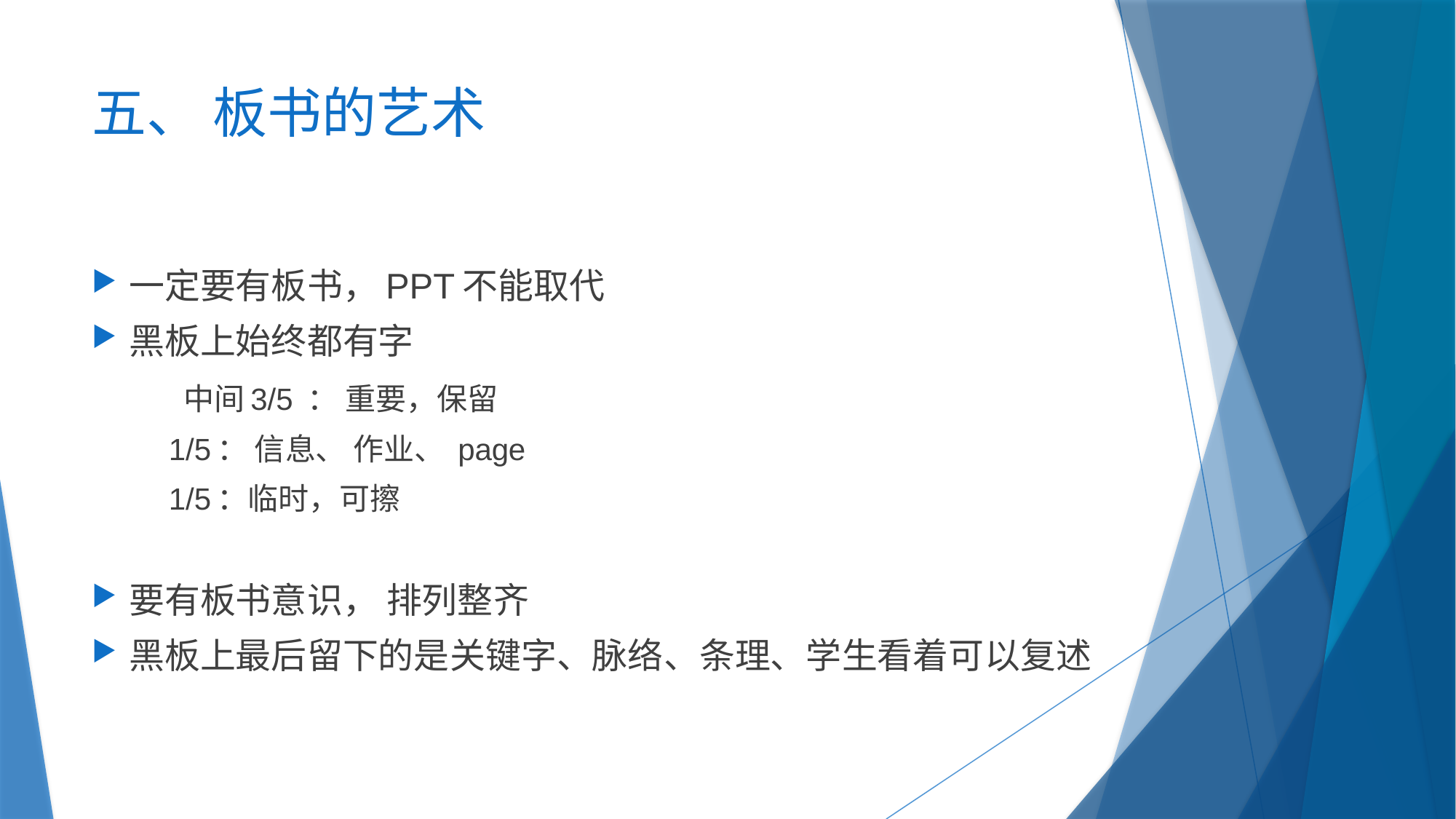

# 五、 板书的艺术
一定要有板书，PPT不能取代
黑板上始终都有字
	中间3/5 ： 重要，保留
         1/5： 信息、 作业、 page
         1/5：临时，可擦

要有板书意识， 排列整齐
黑板上最后留下的是关键字、脉络、条理、学生看着可以复述